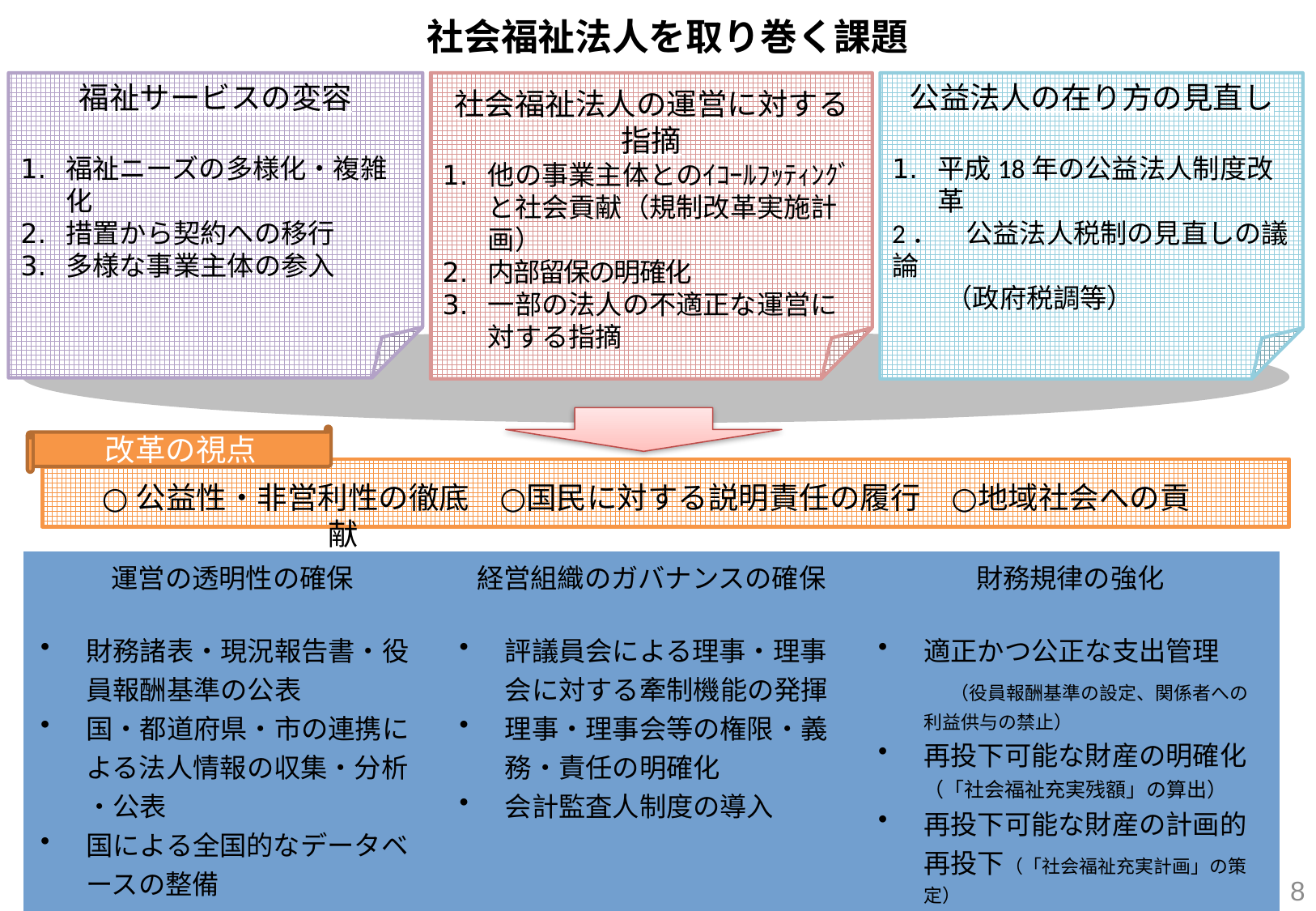

社会福祉法人を取り巻く課題
福祉サービスの変容

福祉ニーズの多様化・複雑化
措置から契約への移行
多様な事業主体の参入

社会福祉法人の運営に対する
指摘
他の事業主体とのｲｺｰﾙﾌｯﾃｨﾝｸﾞ と社会貢献（規制改革実施計画）
内部留保の明確化
一部の法人の不適正な運営に対する指摘
公益法人の在り方の見直し

平成18年の公益法人制度改革
2．　公益法人税制の見直しの議論
　　（政府税調等）

改革の視点

○公益性・非営利性の徹底　○国民に対する説明責任の履行　○地域社会への貢献
| 運営の透明性の確保 | 経営組織のガバナンスの確保 | 財務規律の強化 |
| --- | --- | --- |
| 財務諸表・現況報告書・役員報酬基準の公表 国・都道府県・市の連携による法人情報の収集・分析・公表 国による全国的なデータベースの整備 | 評議員会による理事・理事会に対する牽制機能の発揮 理事・理事会等の権限・義務・責任の明確化 会計監査人制度の導入 | 適正かつ公正な支出管理　　（役員報酬基準の設定、関係者への利益供与の禁止） 再投下可能な財産の明確化（「社会福祉充実残額」の算出） 再投下可能な財産の計画的再投下（「社会福祉充実計画」の策定） |
8